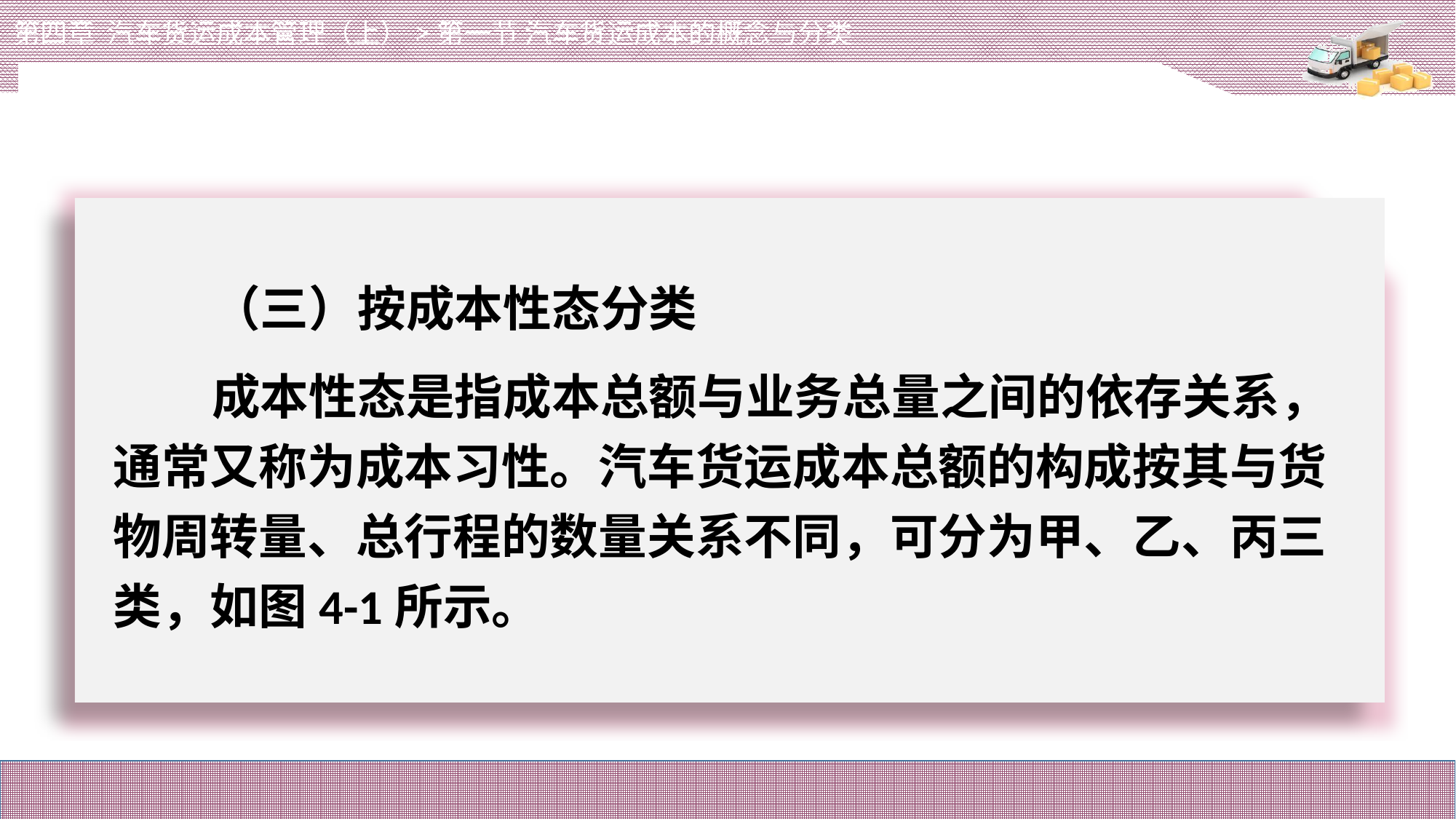

第四章  汽车货运成本管理（上）>第一节 汽车货运成本的概念与分类
# （三）按成本性态分类
成本性态是指成本总额与业务总量之间的依存关系，通常又称为成本习性。汽车货运成本总额的构成按其与货物周转量、总行程的数量关系不同，可分为甲、乙、丙三类，如图4-1所示。